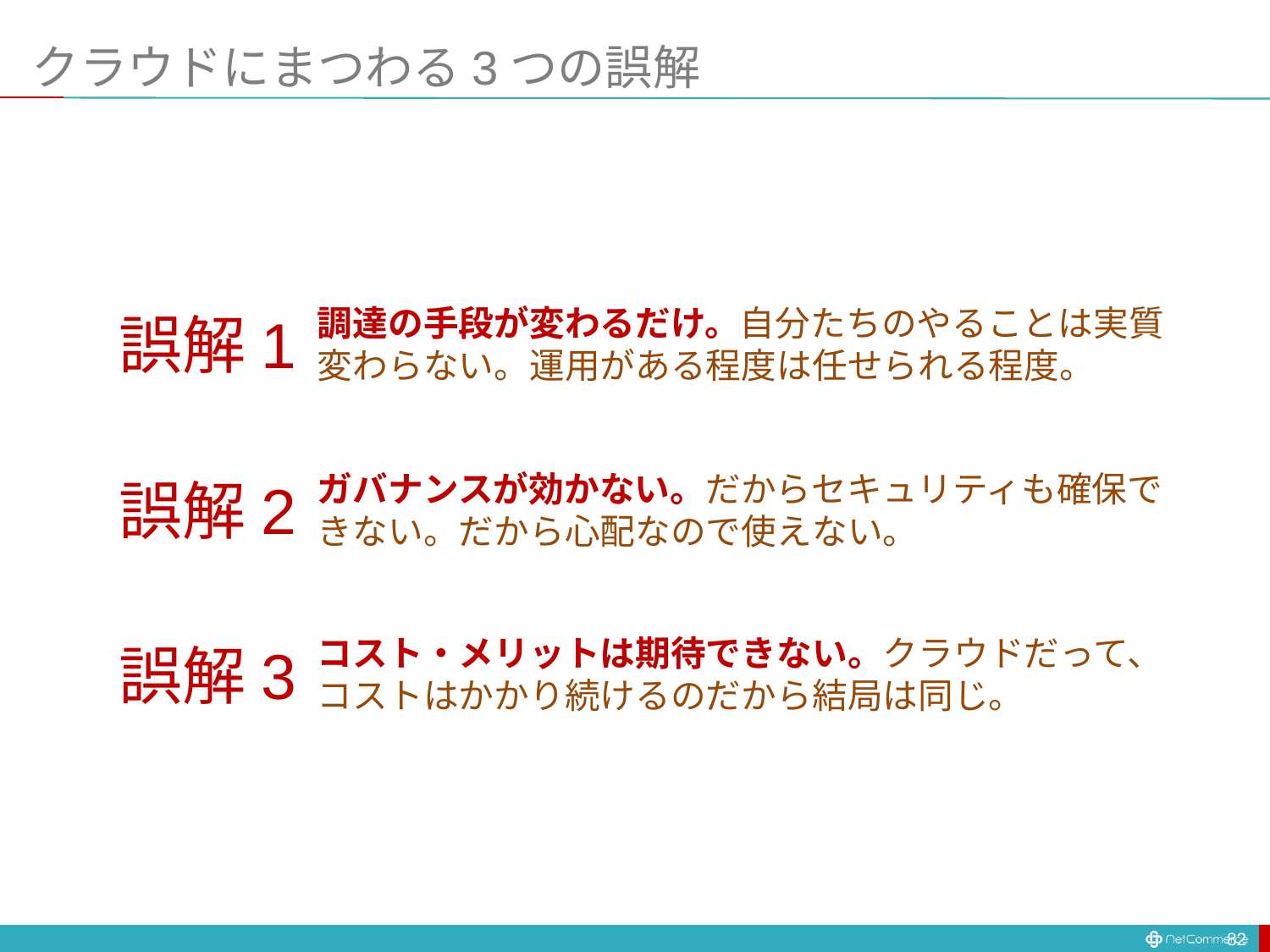

# クラウドにまつわる3つの誤解
調達の手段が変わるだけ。自分たちのやることは実質変わらない。運用がある程度は任せられる程度。
誤解1
ガバナンスが効かない。だからセキュリティも確保できない。だから心配なので使えない。
誤解2
コスト・メリットは期待できない。クラウドだって、コストはかかり続けるのだから結局は同じ。
誤解3
82